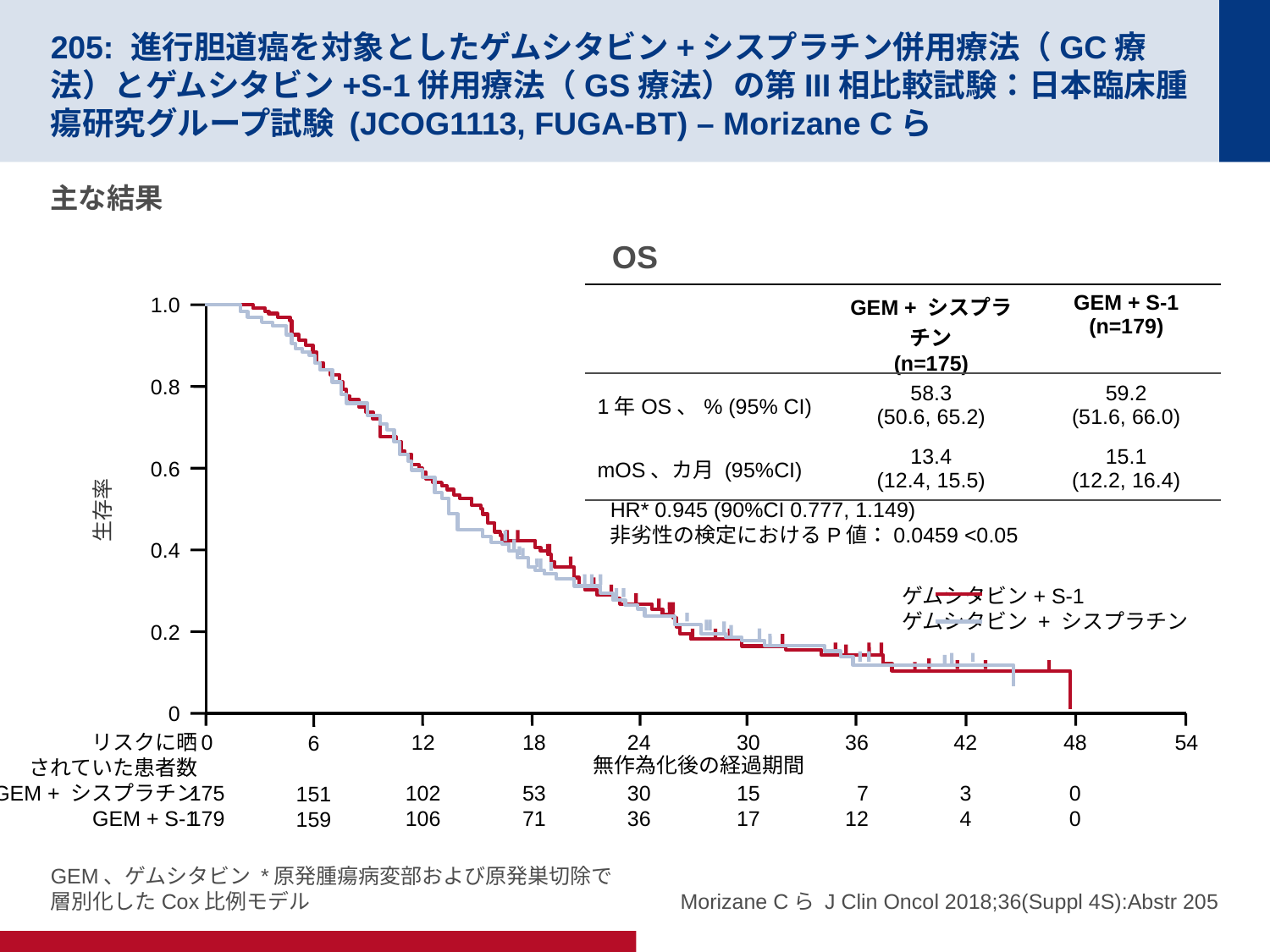

# 205: 進行胆道癌を対象としたゲムシタビン+シスプラチン併用療法（GC療法）とゲムシタビン+S-1併用療法（GS療法）の第III相比較試験：日本臨床腫瘍研究グループ試験 (JCOG1113, FUGA-BT) – Morizane Cら
主な結果
OS
|  | GEM + シスプラチン (n=175) | GEM + S-1 (n=179) |
| --- | --- | --- |
| 1年OS、% (95% CI) | 58.3 (50.6, 65.2) | 59.2 (51.6, 66.0) |
| mOS、カ月 (95%CI) | 13.4 (12.4, 15.5) | 15.1 (12.2, 16.4) |
1.0

0.8
0.6
HR* 0.945 (90%CI 0.777, 1.149)
非劣性の検定におけるP値：0.0459 <0.05
生存率
0.4
ゲムシタビン+ S-1
ゲムシタビン + シスプラチン
0.2
0
0

175
179
12

102
106
18

53
71
24

30
36
30

15
17
36

7
12
48

0
0
54
リスクに晒
されていた患者数
GEM + シスプラチン
GEM + S-1
42

3
4
6

151
159
無作為化後の経過期間
GEM、ゲムシタビン *原発腫瘍病変部および原発巣切除で層別化したCox比例モデル
Morizane Cら J Clin Oncol 2018;36(Suppl 4S):Abstr 205